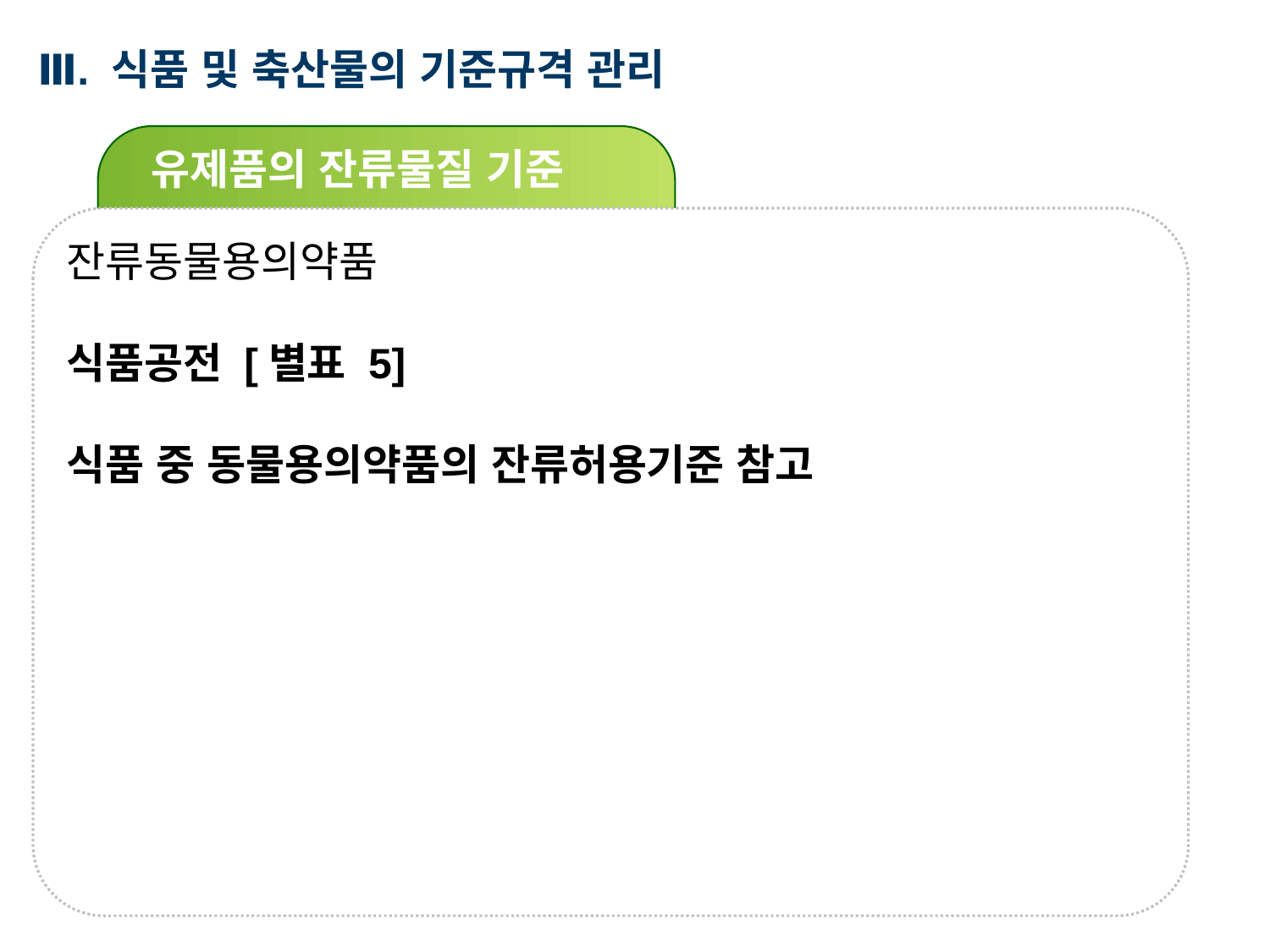

Ⅲ. 식품 및 축산물의 기준규격 관리

유제품의 잔류물질 기준
잔류동물용의약품

식품공전 [별표 5]

식품 중 동물용의약품의 잔류허용기준 참고